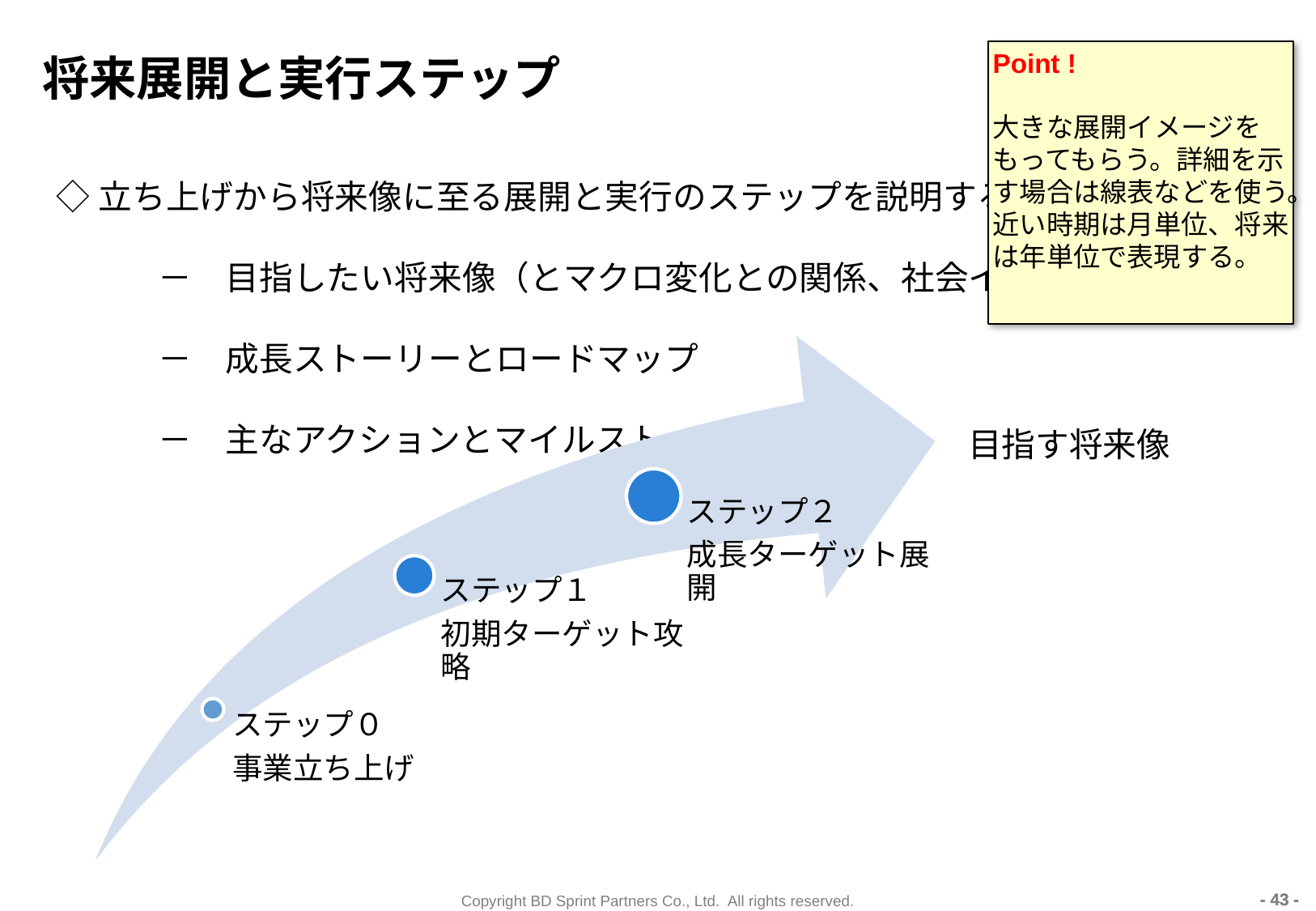

# 将来展開と実行ステップ
Point !

大きな展開イメージをもってもらう。詳細を示す場合は線表などを使う。近い時期は月単位、将来は年単位で表現する。

◇立ち上げから将来像に至る展開と実行のステップを説明する。

　　　－　目指したい将来像（とマクロ変化との関係、社会インパクト）

　　　－　成長ストーリーとロードマップ

　　　－　主なアクションとマイルストーン
ステップ０
事業立ち上げ
ステップ１
初期ターゲット攻略
ステップ２
成長ターゲット展開
目指す将来像